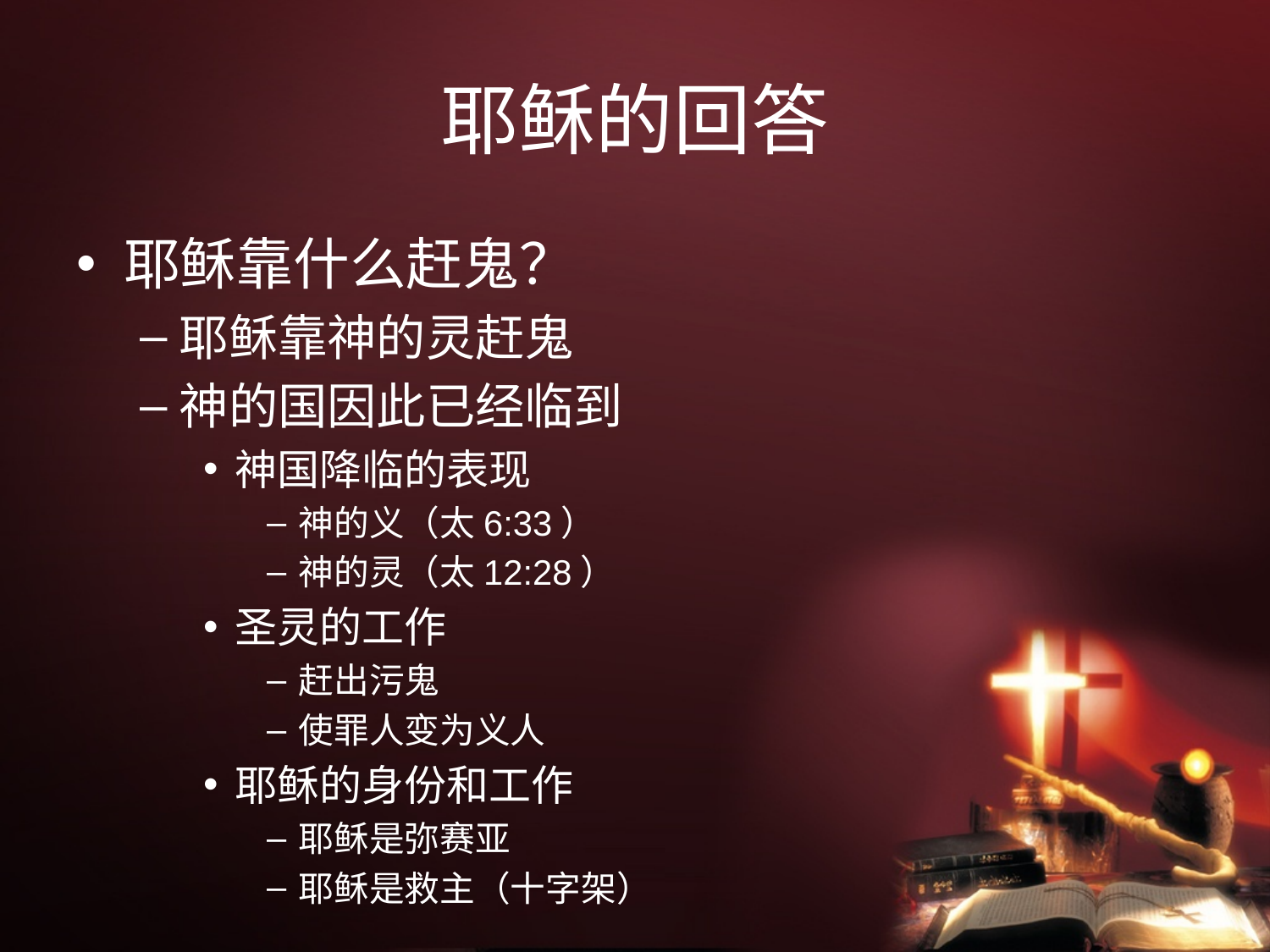

# 耶稣的回答
耶稣靠什么赶鬼？
耶稣靠神的灵赶鬼
神的国因此已经临到
神国降临的表现
神的义（太6:33）
神的灵（太12:28）
圣灵的工作
赶出污鬼
使罪人变为义人
耶稣的身份和工作
耶稣是弥赛亚
耶稣是救主（十字架）